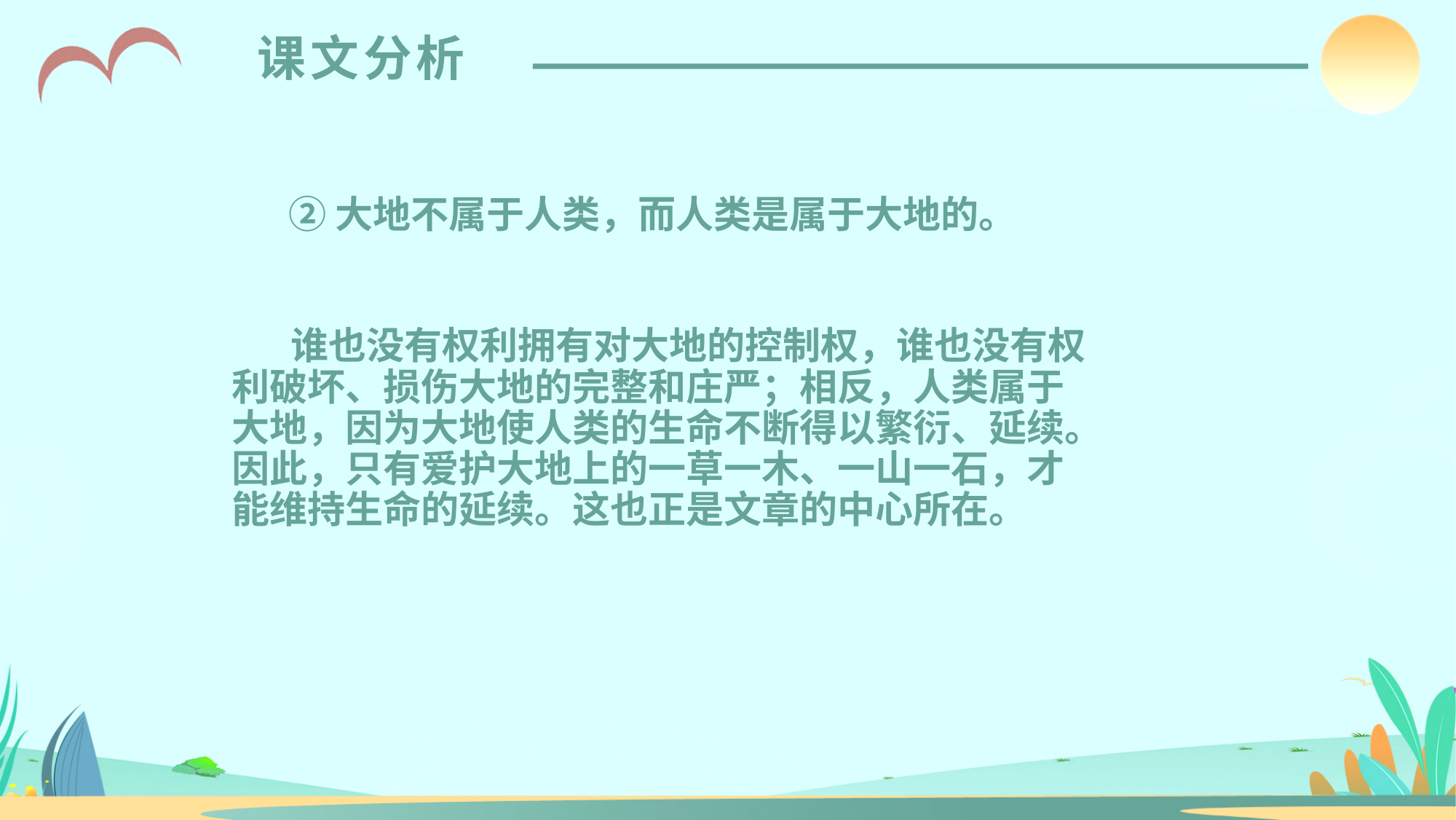

课文分析

②大地不属于人类，而人类是属于大地的。
　　　谁也没有权利拥有对大地的控制权，谁也没有权利破坏、损伤大地的完整和庄严；相反，人类属于大地，因为大地使人类的生命不断得以繁衍、延续。因此，只有爱护大地上的一草一木、一山一石，才能维持生命的延续。这也正是文章的中心所在。